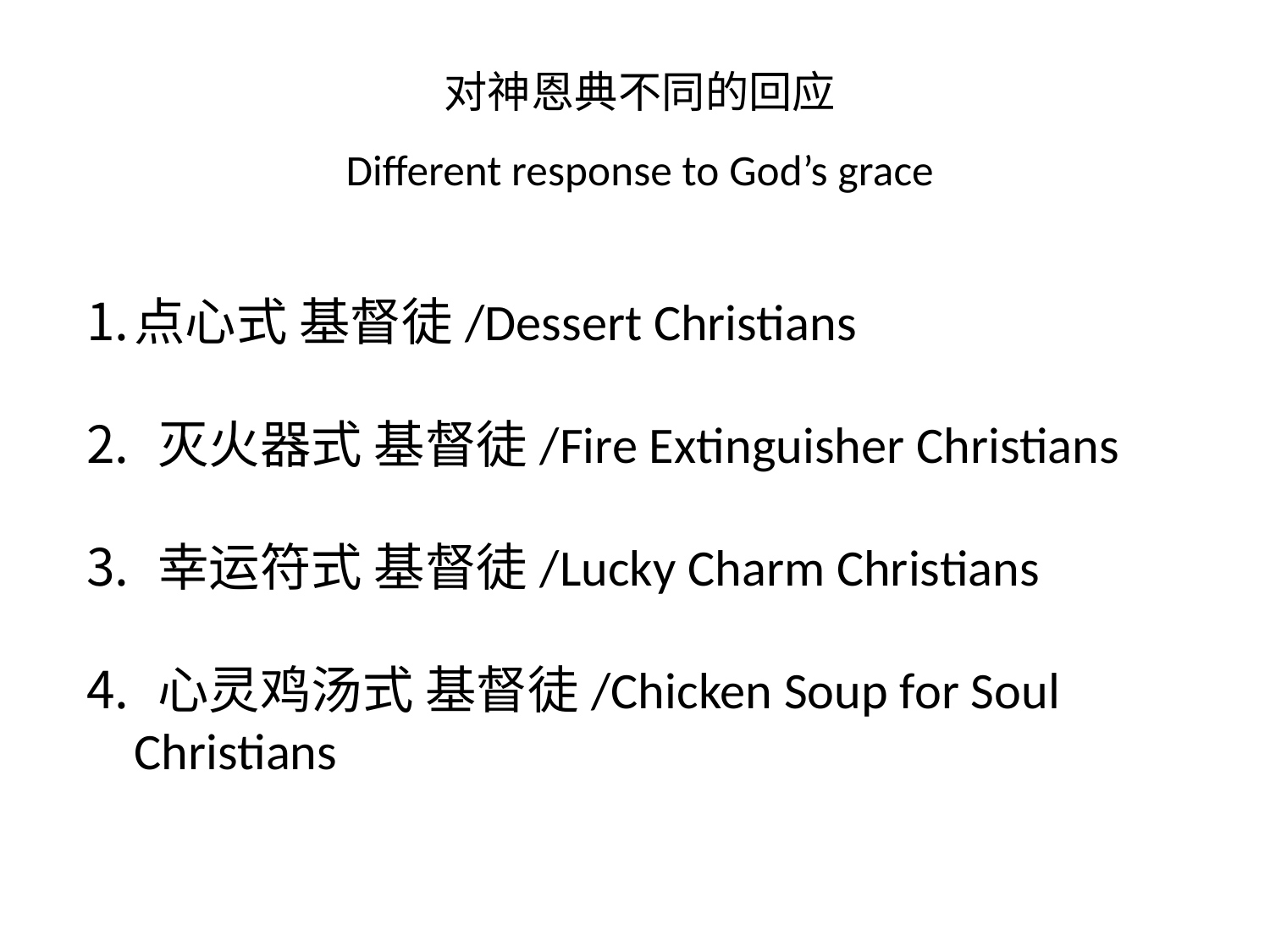

对神恩典不同的回应
Different response to God’s grace
点心式 基督徒/Dessert Christians

 灭火器式 基督徒/Fire Extinguisher Christians

 幸运符式 基督徒/Lucky Charm Christians

 心灵鸡汤式 基督徒/Chicken Soup for Soul Christians